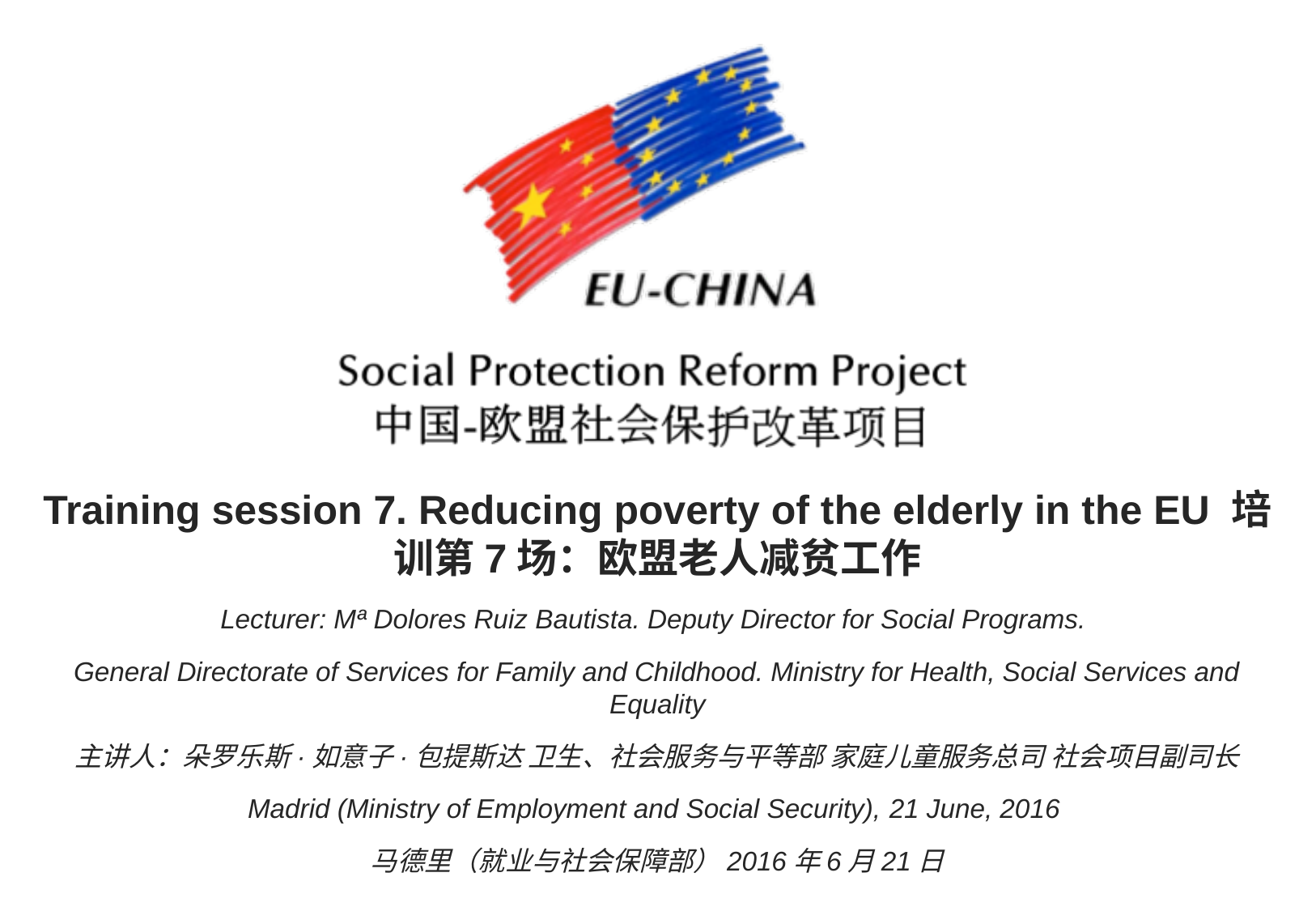

Training session 7. Reducing poverty of the elderly in the EU 培训第7场：欧盟老人减贫工作
Lecturer: Mª Dolores Ruiz Bautista. Deputy Director for Social Programs.
General Directorate of Services for Family and Childhood. Ministry for Health, Social Services and Equality
主讲人：朵罗乐斯·如意子·包提斯达 卫生、社会服务与平等部 家庭儿童服务总司 社会项目副司长
Madrid (Ministry of Employment and Social Security), 21 June, 2016
马德里（就业与社会保障部）2016年6月21日